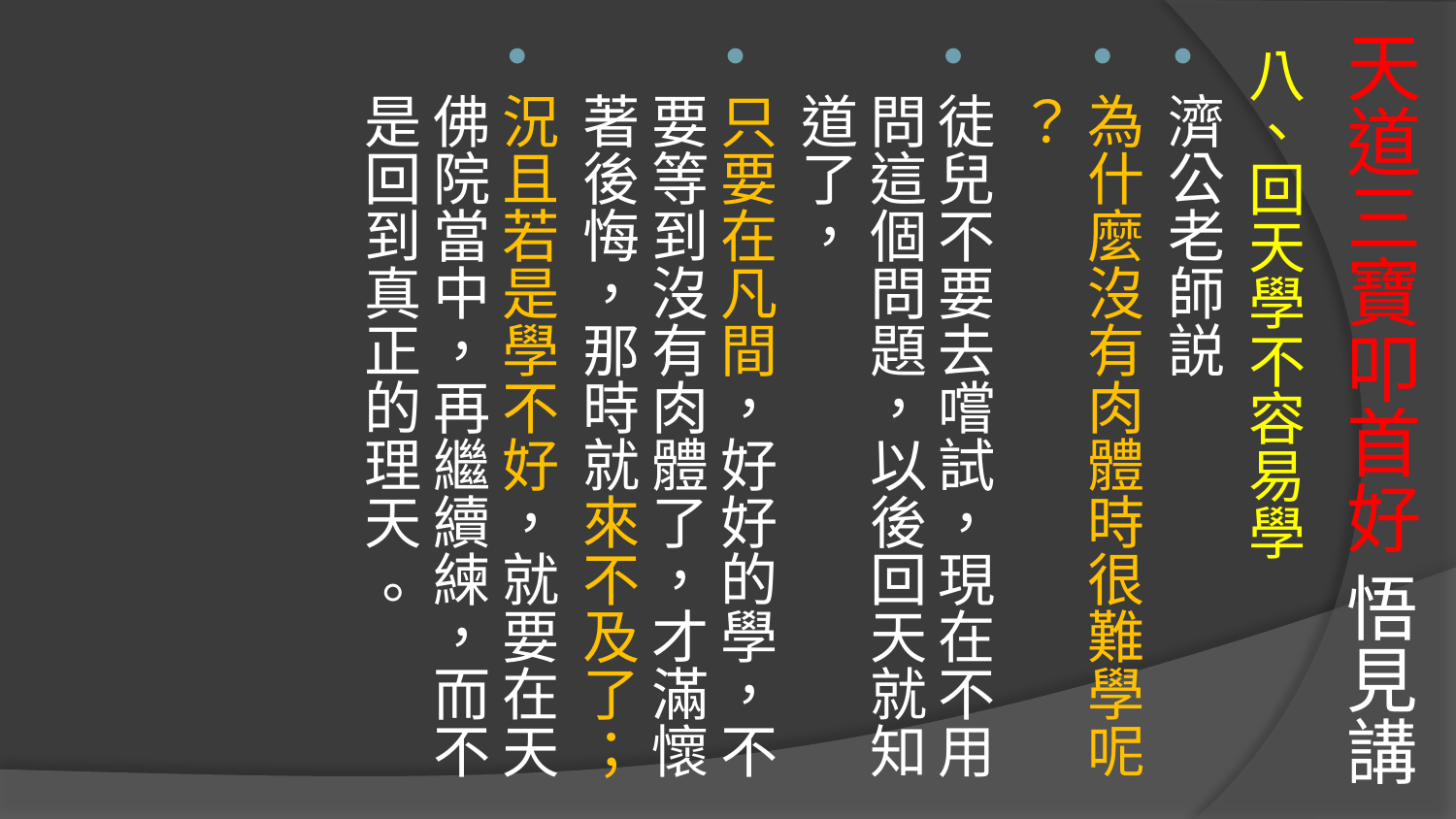

# 天道三寶叩首好 悟見講
八、回天學不容易學
濟公老師説
為什麼沒有肉體時很難學呢 ？
徒兒不要去嚐試，現在不用問這個問題，以後回天就知道了，
只要在凡間，好好的學，不要等到沒有肉體了，才滿懷著後悔，那時就來不及了；
況且若是學不好，就要在天佛院當中，再繼續練，而不是回到真正的理天 。